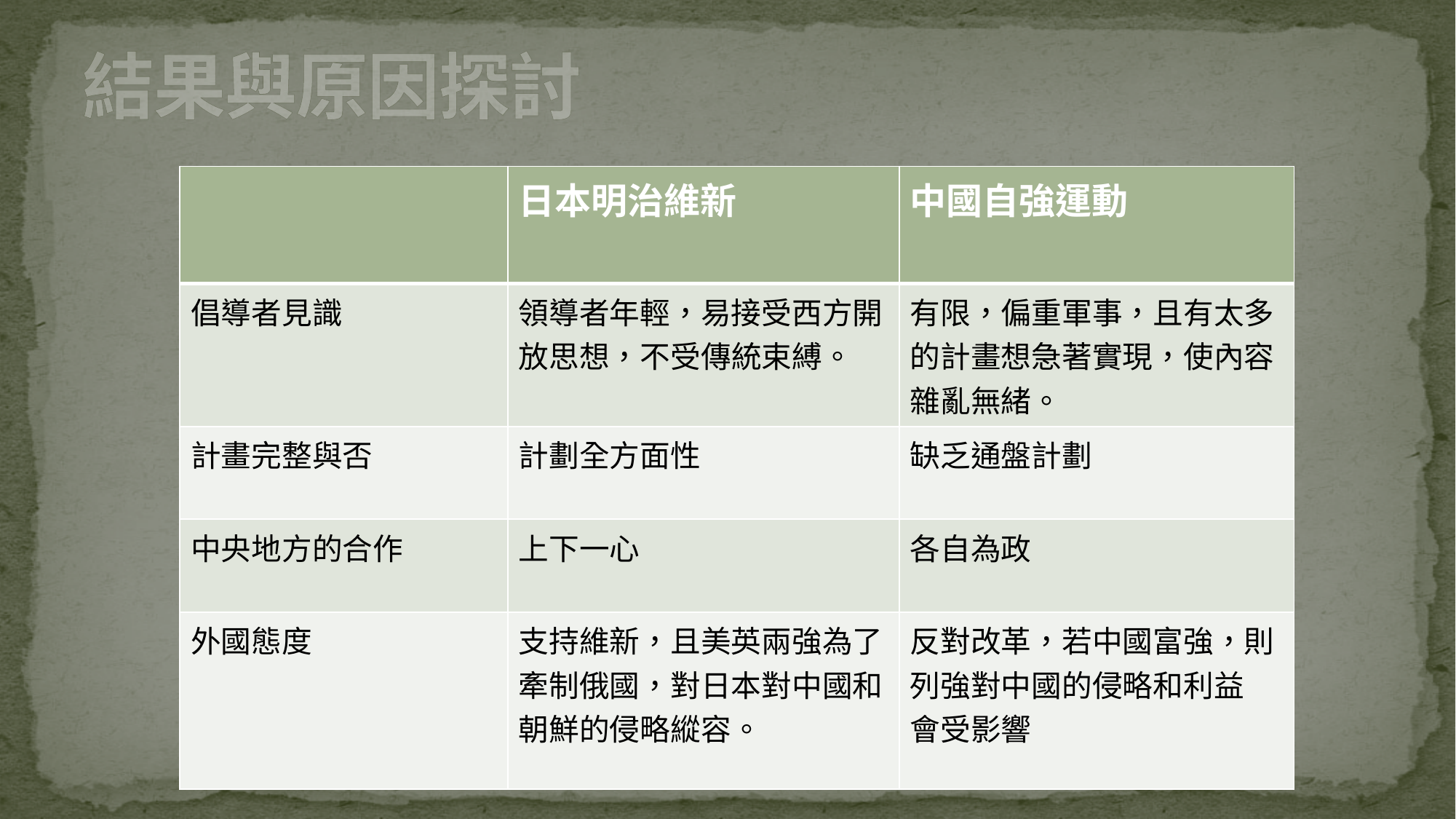

# 結果與原因探討
|  | 日本明治維新 | 中國自強運動 |
| --- | --- | --- |
| 倡導者見識 | 領導者年輕，易接受西方開 放思想，不受傳統束縛。 | 有限，偏重軍事，且有太多 的計畫想急著實現，使內容 雜亂無緒。 |
| 計畫完整與否 | 計劃全方面性 | 缺乏通盤計劃 |
| 中央地方的合作 | 上下一心 | 各自為政 |
| 外國態度 | 支持維新，且美英兩強為了 牽制俄國，對日本對中國和 朝鮮的侵略縱容。 | 反對改革，若中國富強，則 列強對中國的侵略和利益 會受影響 |